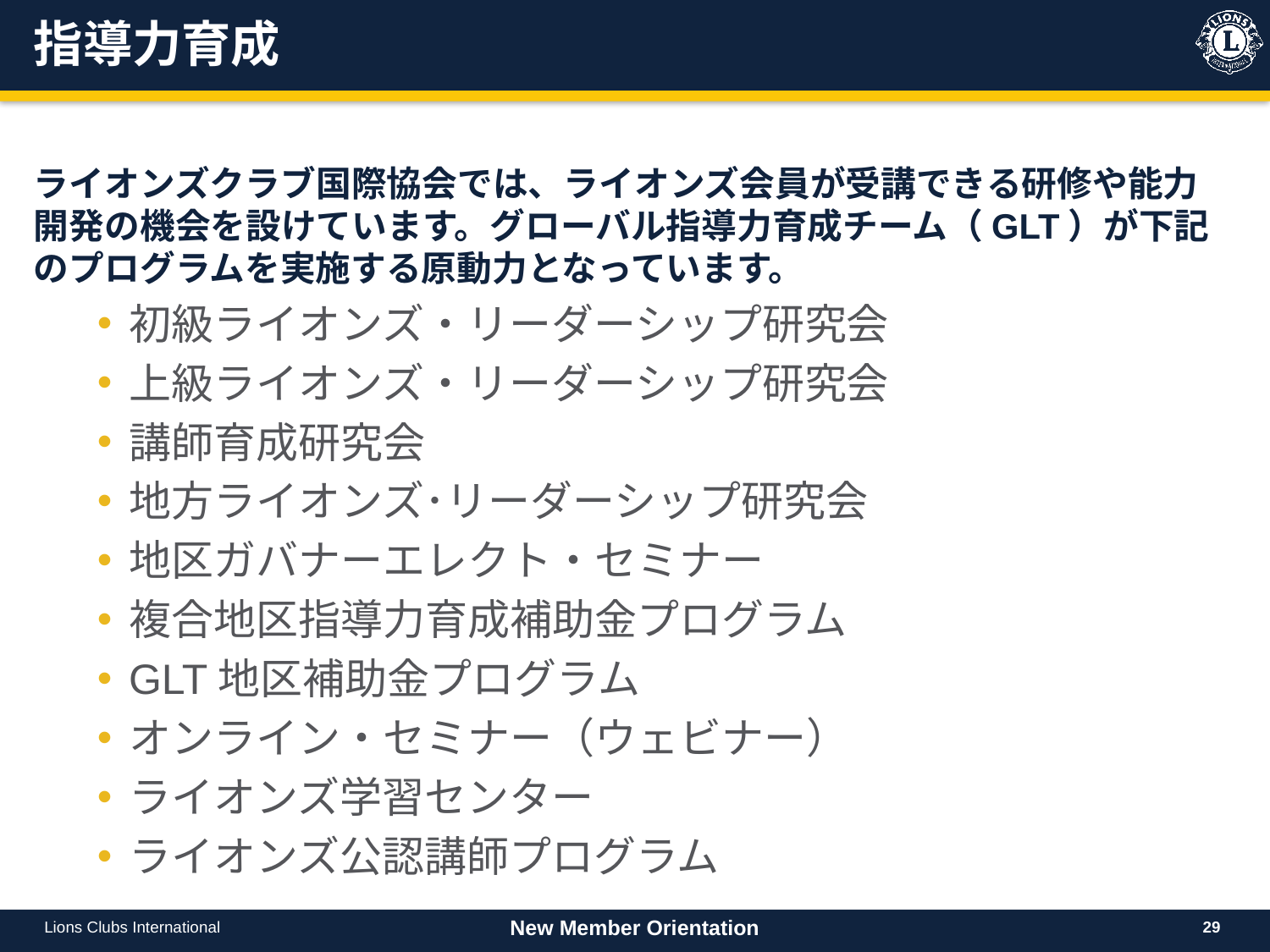

# 指導力育成
ライオンズクラブ国際協会では、ライオンズ会員が受講できる研修や能力開発の機会を設けています。グローバル指導力育成チーム（GLT）が下記のプログラムを実施する原動力となっています。
初級ライオンズ・リーダーシップ研究会
上級ライオンズ・リーダーシップ研究会
講師育成研究会
地方ライオンズ･リーダーシップ研究会
地区ガバナーエレクト・セミナー
複合地区指導力育成補助金プログラム
GLT地区補助金プログラム
オンライン・セミナー（ウェビナー）
ライオンズ学習センター
ライオンズ公認講師プログラム